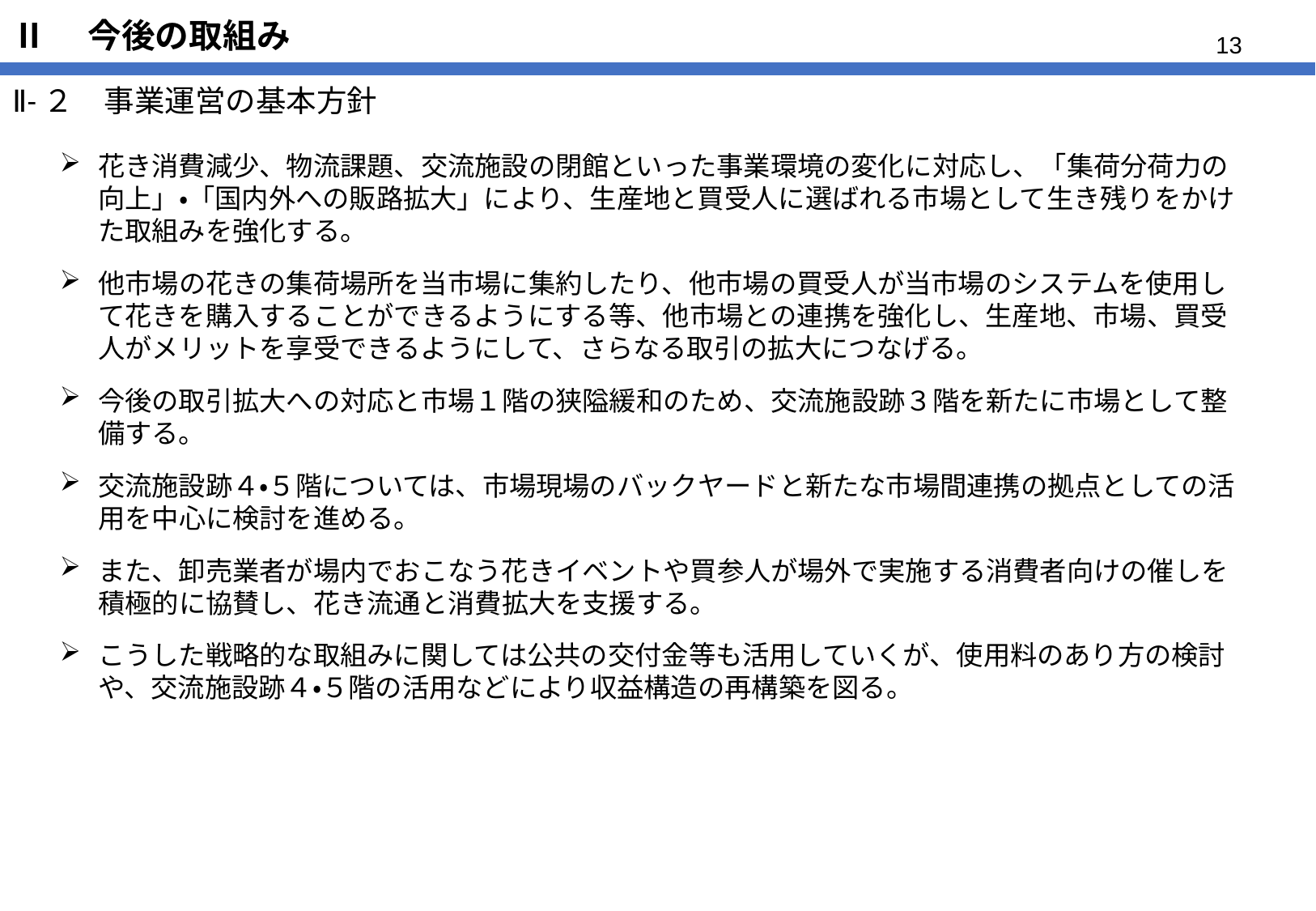

# Ⅱ　今後の取組み
Ⅱ-２　事業運営の基本方針
花き消費減少、物流課題、交流施設の閉館といった事業環境の変化に対応し、「集荷分荷力の向上」・「国内外への販路拡大」により、生産地と買受人に選ばれる市場として生き残りをかけた取組みを強化する。
他市場の花きの集荷場所を当市場に集約したり、他市場の買受人が当市場のシステムを使用して花きを購入することができるようにする等、他市場との連携を強化し、生産地、市場、買受人がメリットを享受できるようにして、さらなる取引の拡大につなげる。
今後の取引拡大への対応と市場１階の狭隘緩和のため、交流施設跡３階を新たに市場として整備する。
交流施設跡４・５階については、市場現場のバックヤードと新たな市場間連携の拠点としての活用を中心に検討を進める。
また、卸売業者が場内でおこなう花きイベントや買参人が場外で実施する消費者向けの催しを積極的に協賛し、花き流通と消費拡大を支援する。
こうした戦略的な取組みに関しては公共の交付金等も活用していくが、使用料のあり方の検討や、交流施設跡４・５階の活用などにより収益構造の再構築を図る。